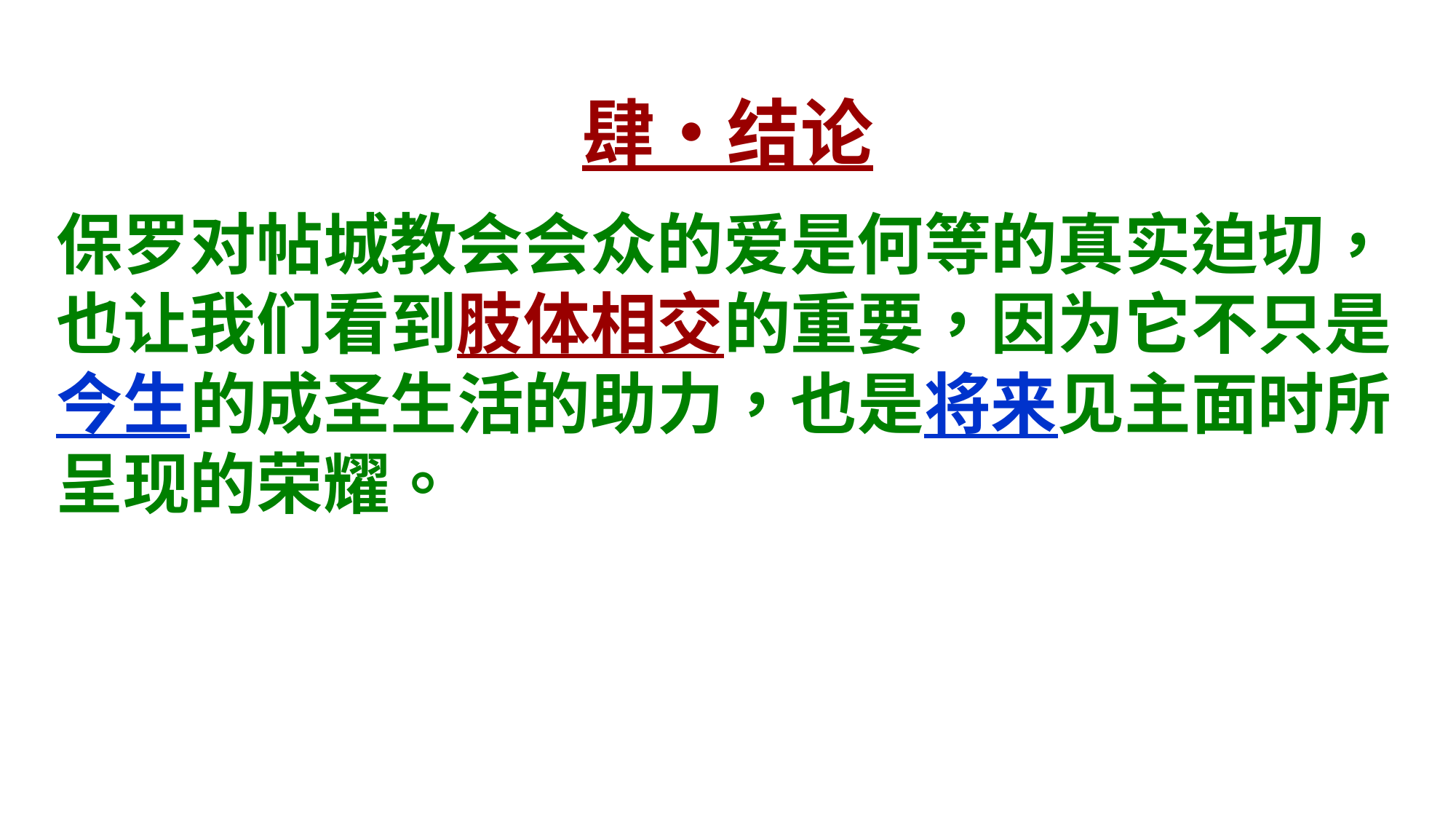

肆‧结论
保罗对帖城教会会众的爱是何等的真实迫切，也让我们看到肢体相交的重要，因为它不只是今生的成圣生活的助力，也是将来见主面时所呈现的荣耀。